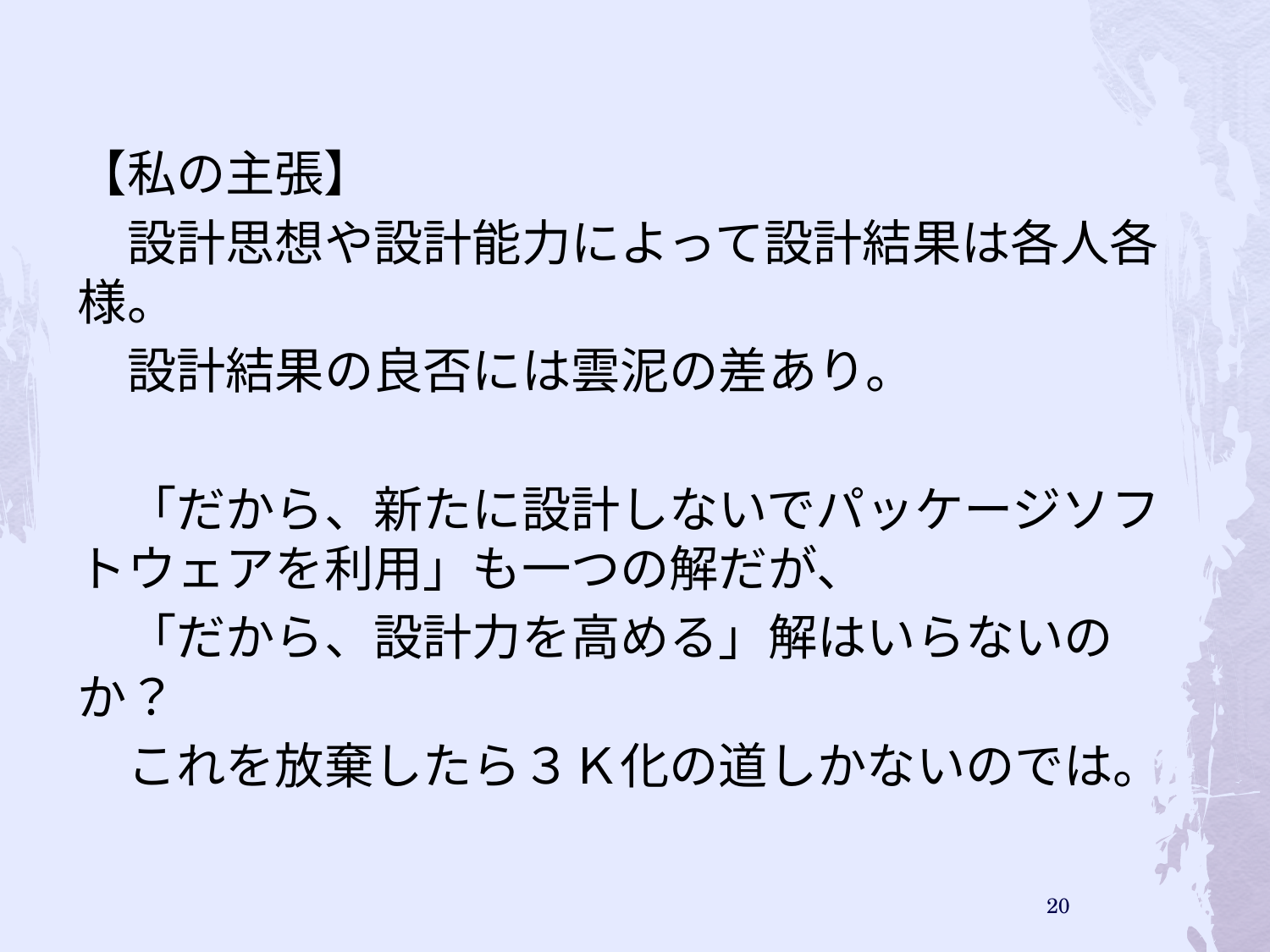

【私の主張】
　設計思想や設計能力によって設計結果は各人各様。
　設計結果の良否には雲泥の差あり。

　「だから、新たに設計しないでパッケージソフトウェアを利用」も一つの解だが、
　「だから、設計力を高める」解はいらないのか？
　これを放棄したら３Ｋ化の道しかないのでは。
20